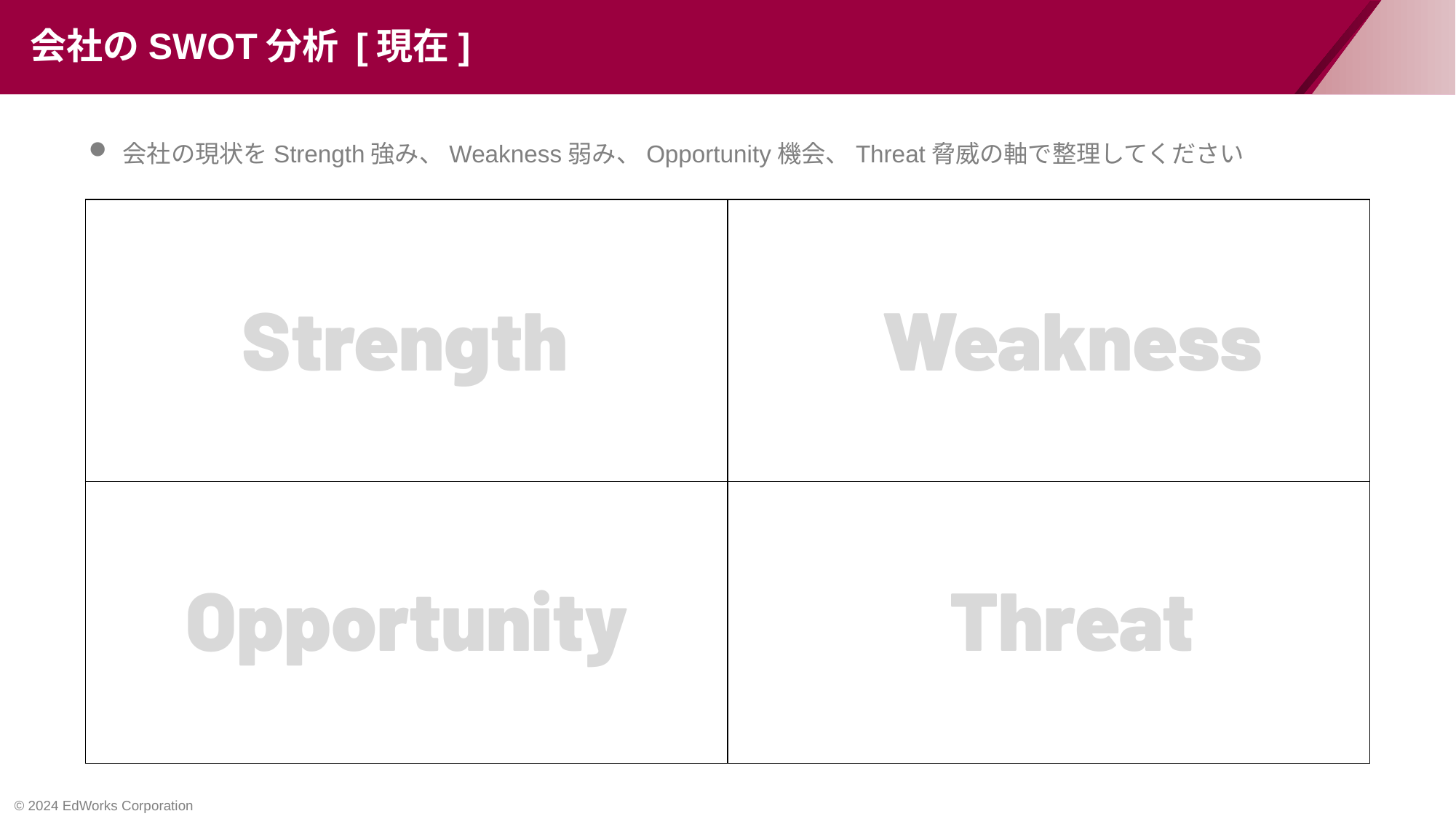

# 会社のSWOT分析 [現在]
会社の現状をStrength強み、Weakness弱み、Opportunity機会、Threat脅威の軸で整理してください
|  |  |
| --- | --- |
|  |  |
Strength
Weakness
Opportunity
Threat